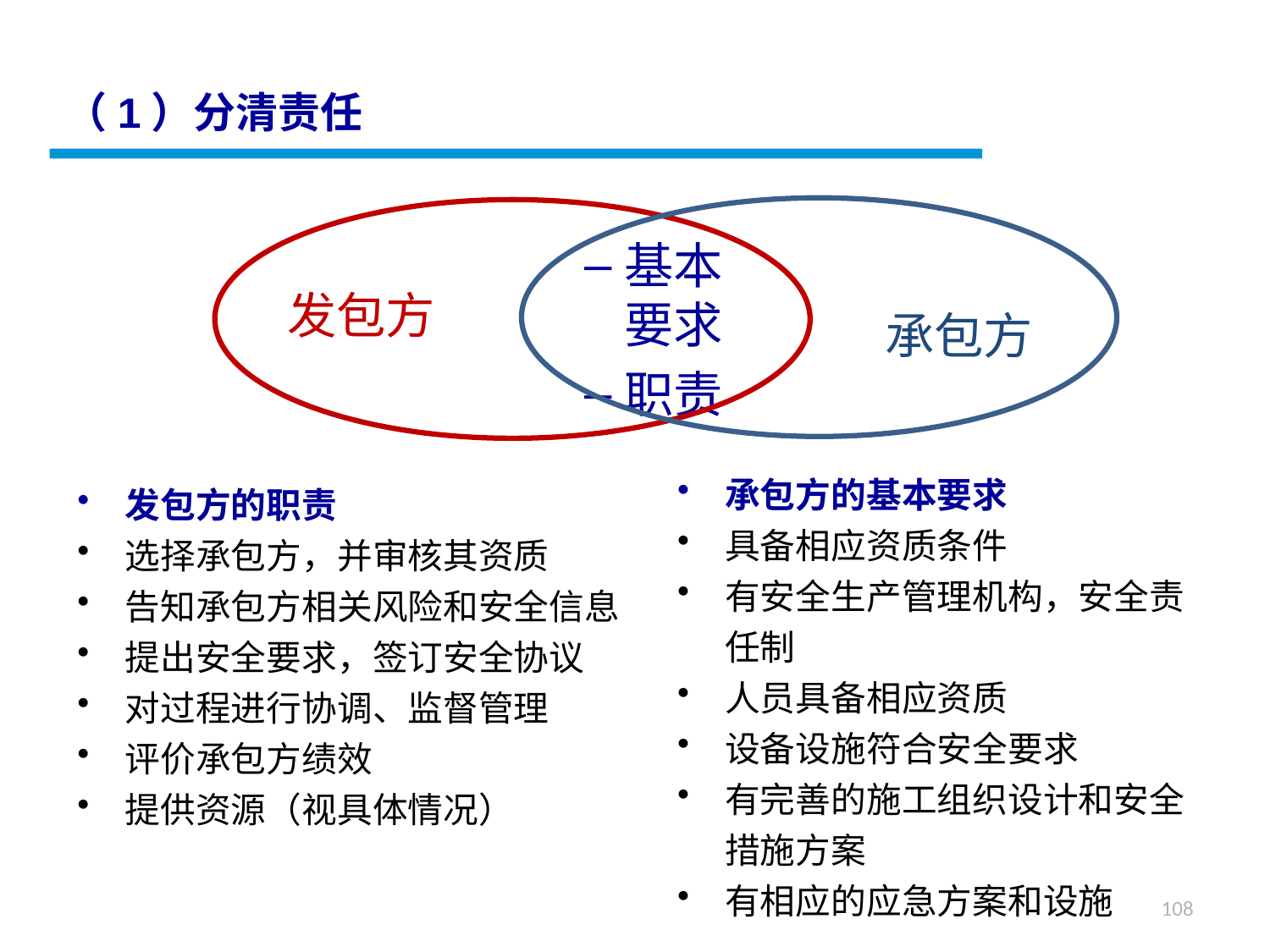

（1）分清责任

基本要求
职责

发包方
承包方
承包方的基本要求
具备相应资质条件
有安全生产管理机构，安全责任制
人员具备相应资质
设备设施符合安全要求
有完善的施工组织设计和安全措施方案
有相应的应急方案和设施
发包方的职责
选择承包方，并审核其资质
告知承包方相关风险和安全信息
提出安全要求，签订安全协议
对过程进行协调、监督管理
评价承包方绩效
提供资源（视具体情况）
108